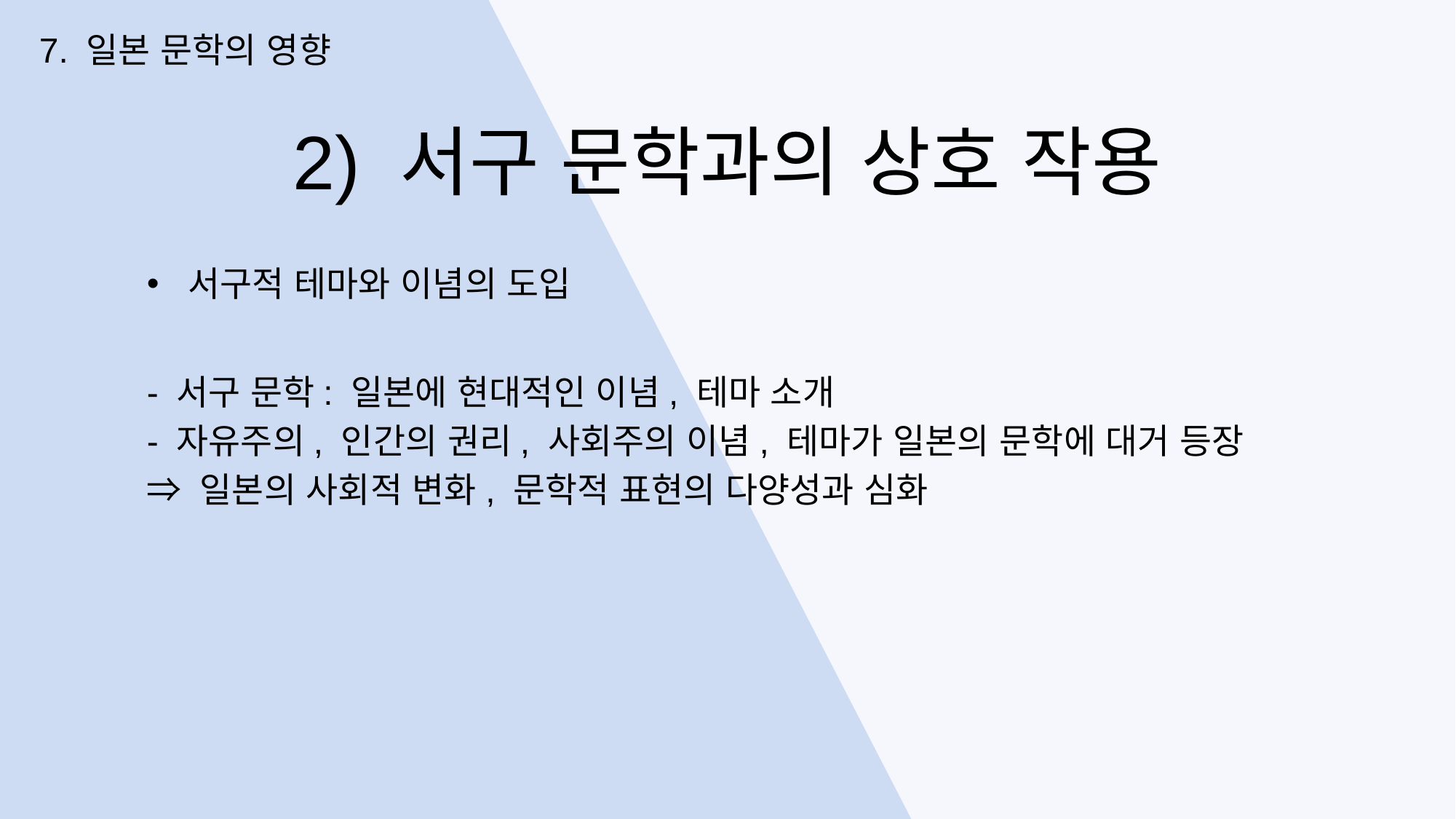

7. 일본 문학의 영향
2) 서구 문학과의 상호 작용
서구적 테마와 이념의 도입

- 서구 문학: 일본에 현대적인 이념, 테마 소개
- 자유주의, 인간의 권리, 사회주의 이념, 테마가 일본의 문학에 대거 등장
⇒ 일본의 사회적 변화, 문학적 표현의 다양성과 심화